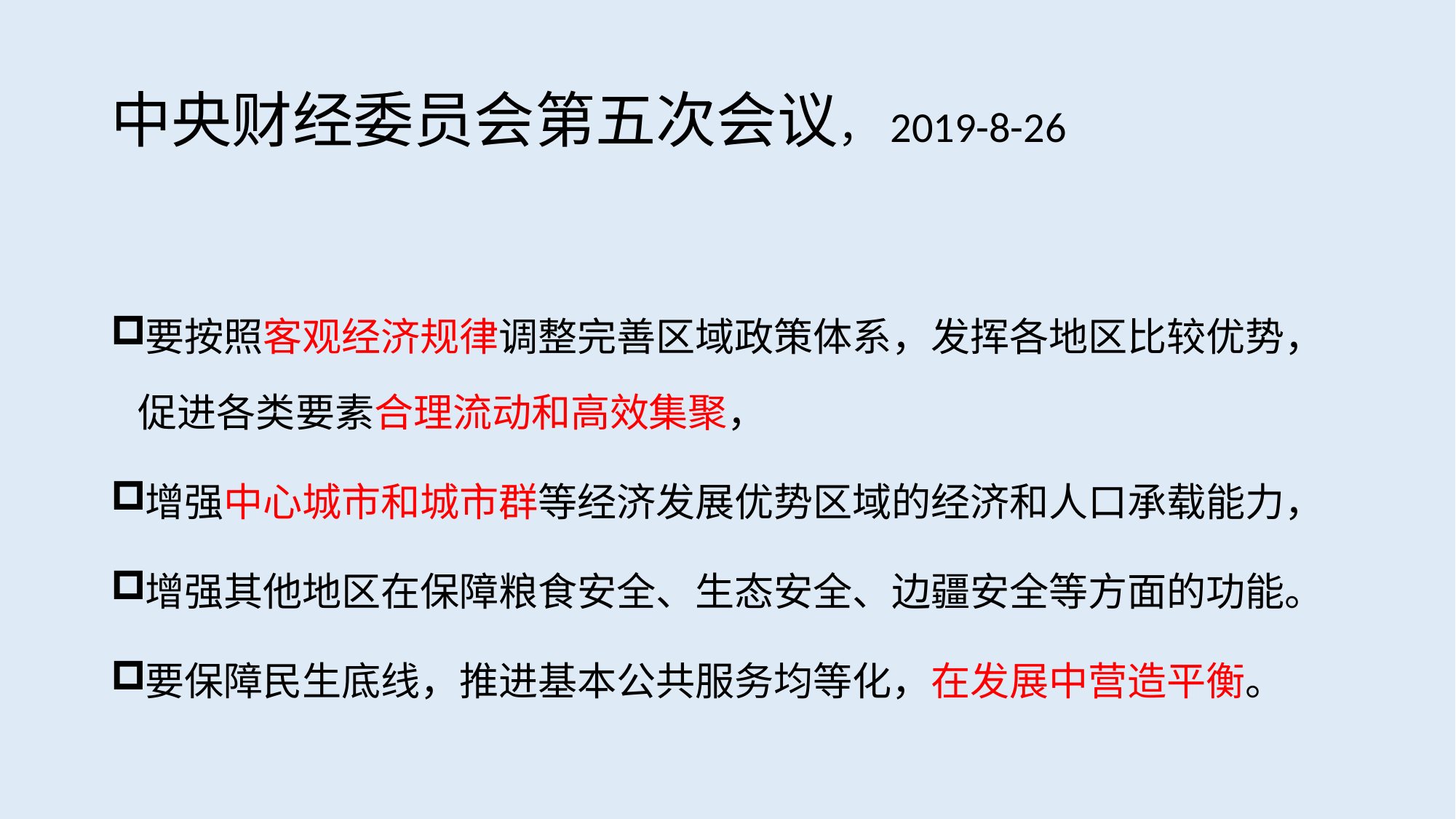

# 中央财经委员会第五次会议，2019-8-26
要按照客观经济规律调整完善区域政策体系，发挥各地区比较优势，促进各类要素合理流动和高效集聚，
增强中心城市和城市群等经济发展优势区域的经济和人口承载能力，
增强其他地区在保障粮食安全、生态安全、边疆安全等方面的功能。
要保障民生底线，推进基本公共服务均等化，在发展中营造平衡。